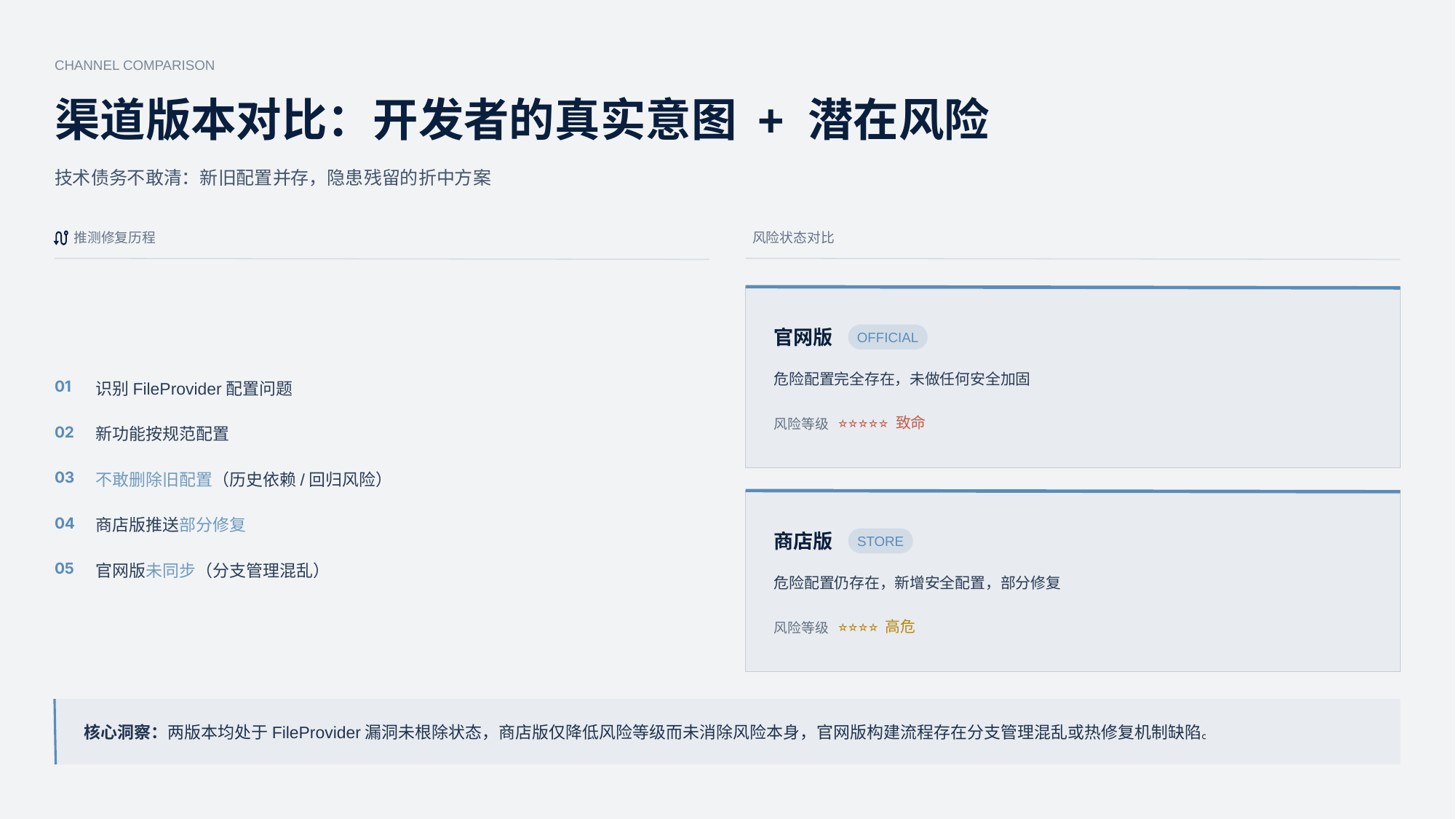

CHANNEL COMPARISON
渠道版本对比：开发者的真实意图 + 潜在风险
技术债务不敢清：新旧配置并存，隐患残留的折中方案
推测修复历程
风险状态对比

官网版
OFFICIAL
危险配置完全存在，未做任何安全加固
01
识别FileProvider配置问题
⭐⭐⭐⭐⭐ 致命
风险等级
02
新功能按规范配置
03
不敢删除旧配置（历史依赖/回归风险）

04
商店版推送部分修复

商店版
STORE
05
官网版未同步（分支管理混乱）
危险配置仍存在，新增安全配置，部分修复
⭐⭐⭐⭐ 高危
风险等级

核心洞察：两版本均处于FileProvider漏洞未根除状态，商店版仅降低风险等级而未消除风险本身，官网版构建流程存在分支管理混乱或热修复机制缺陷。